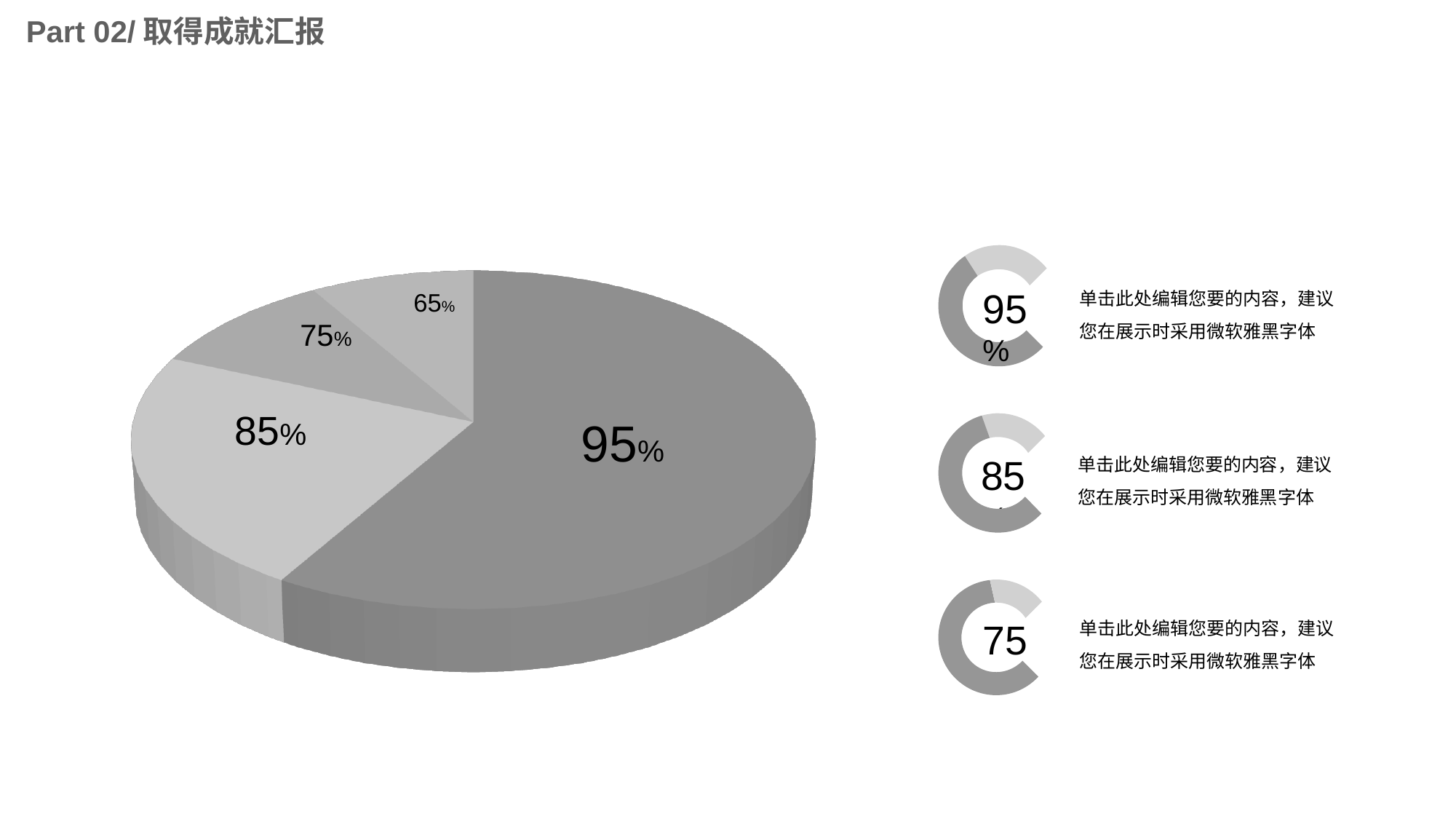

Part 02/取得成就汇报

95%

[unsupported chart]

单击此处编辑您要的内容，建议您在展示时采用微软雅黑字体
65%
75%
85%
95%

85%
单击此处编辑您要的内容，建议您在展示时采用微软雅黑字体

75%
单击此处编辑您要的内容，建议您在展示时采用微软雅黑字体